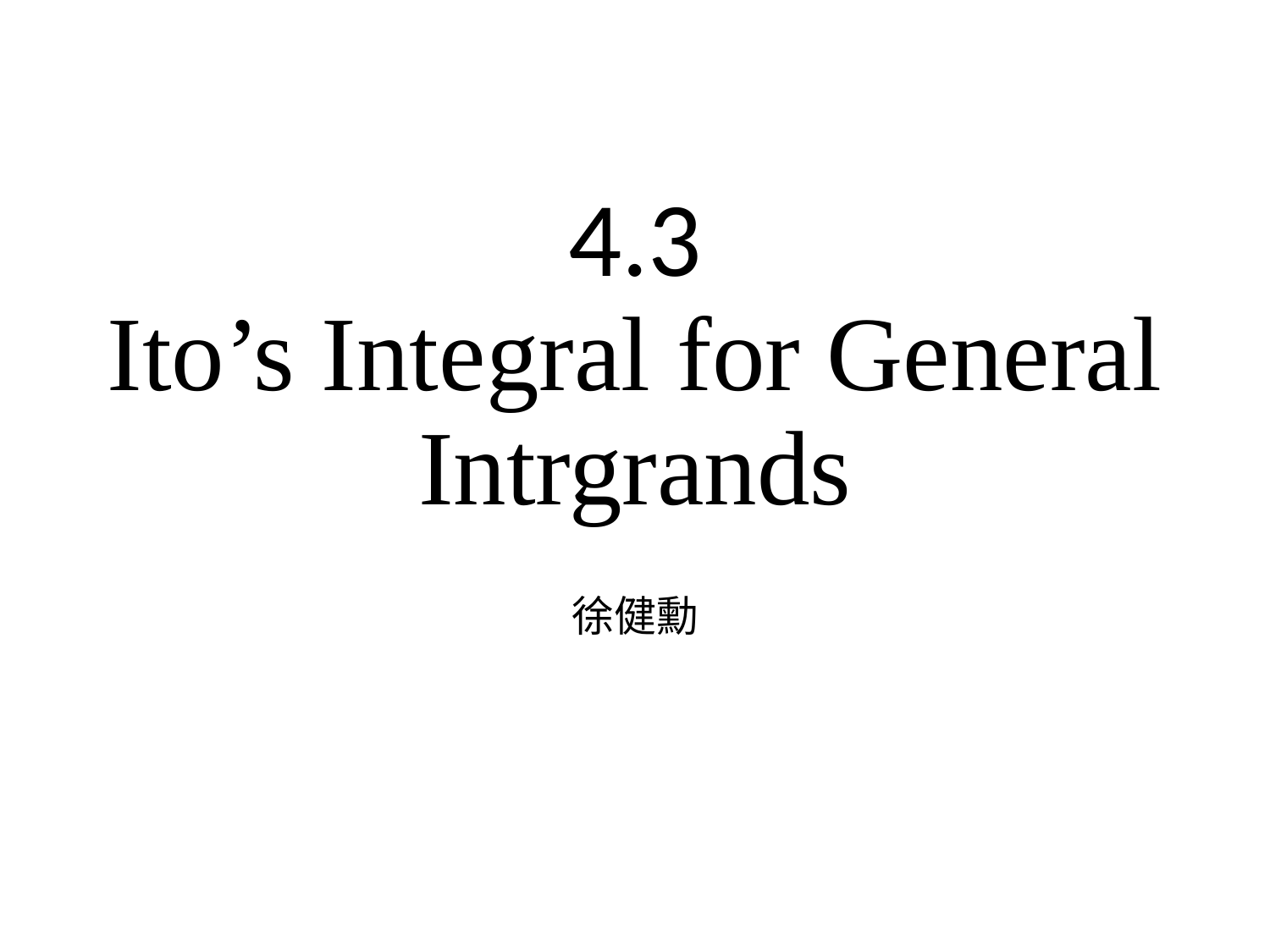

# 4.3 Ito’s Integral for General Intrgrands
徐健勳